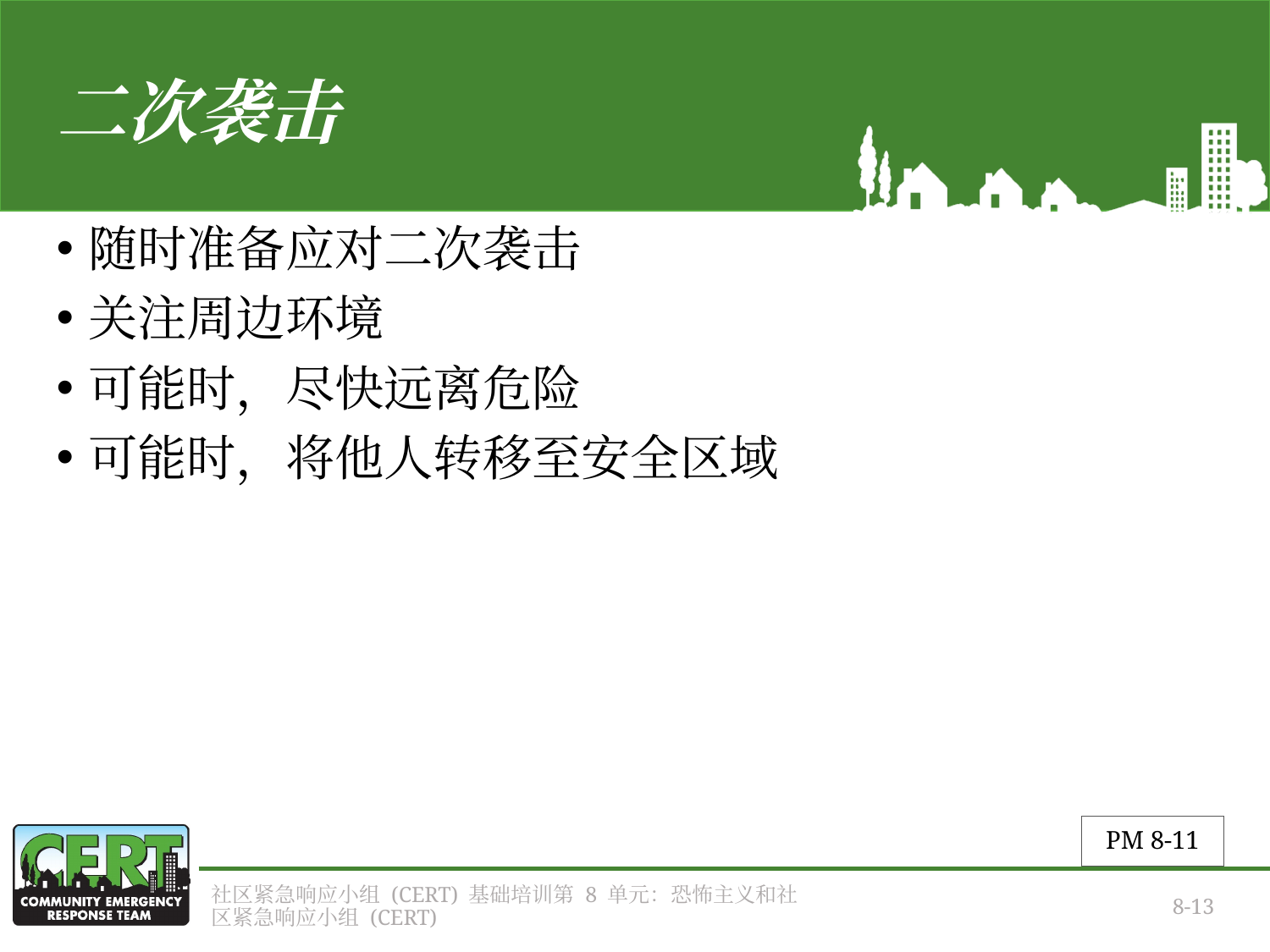

# 二次袭击
随时准备应对二次袭击
关注周边环境
可能时，尽快远离危险
可能时，将他人转移至安全区域
PM 8-11
社区紧急响应小组 (CERT) 基础培训第 8 单元：恐怖主义和社区紧急响应小组 (CERT)
8-13